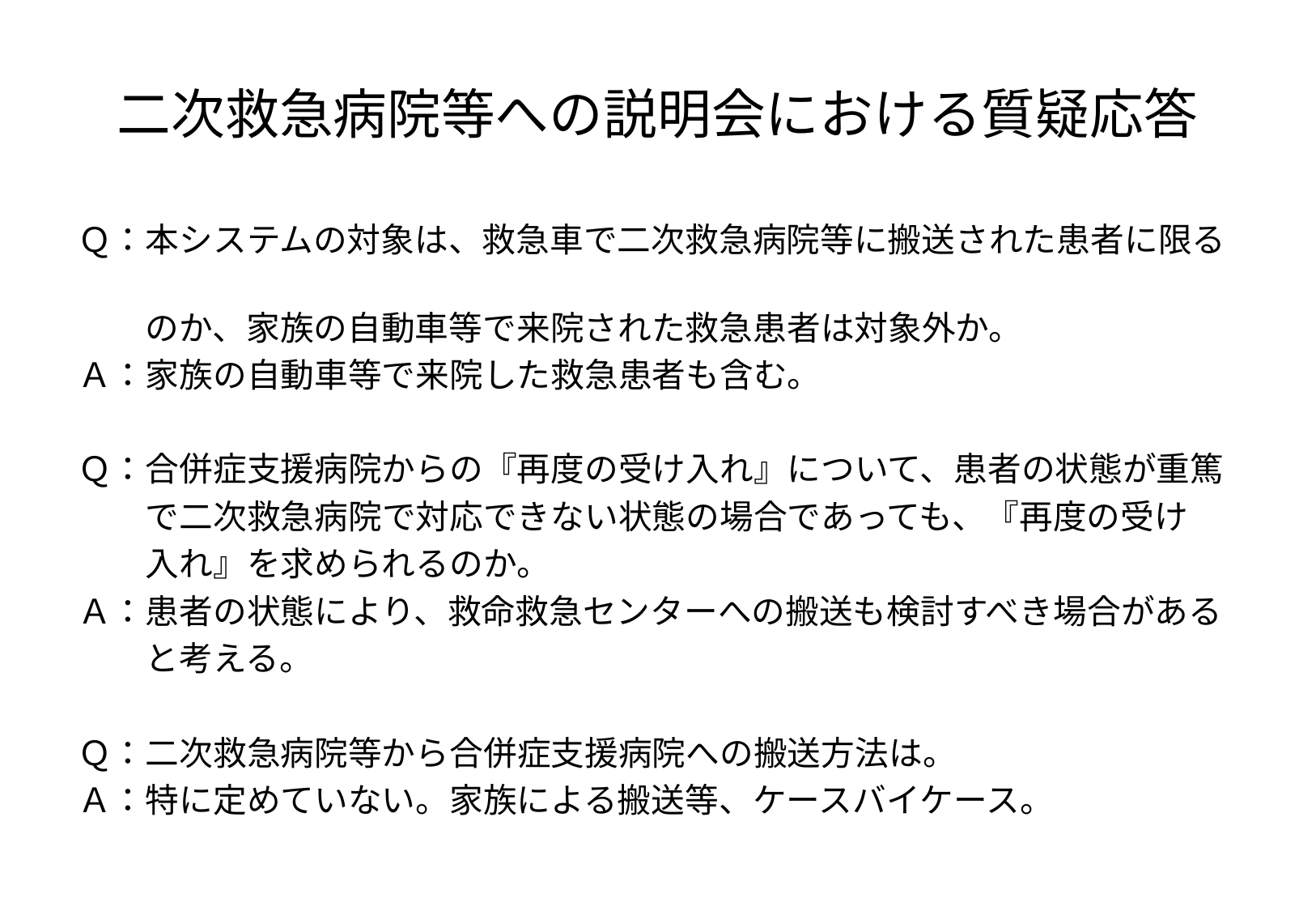

# 二次救急病院等への説明会における質疑応答
Ｑ：本システムの対象は、救急車で二次救急病院等に搬送された患者に限る
　　のか、家族の自動車等で来院された救急患者は対象外か。
Ａ：家族の自動車等で来院した救急患者も含む。

Ｑ：合併症支援病院からの『再度の受け入れ』について、患者の状態が重篤
　　で二次救急病院で対応できない状態の場合であっても、『再度の受け
　　入れ』を求められるのか。
Ａ：患者の状態により、救命救急センターへの搬送も検討すべき場合がある
　　と考える。

Ｑ：二次救急病院等から合併症支援病院への搬送方法は。
Ａ：特に定めていない。家族による搬送等、ケースバイケース。